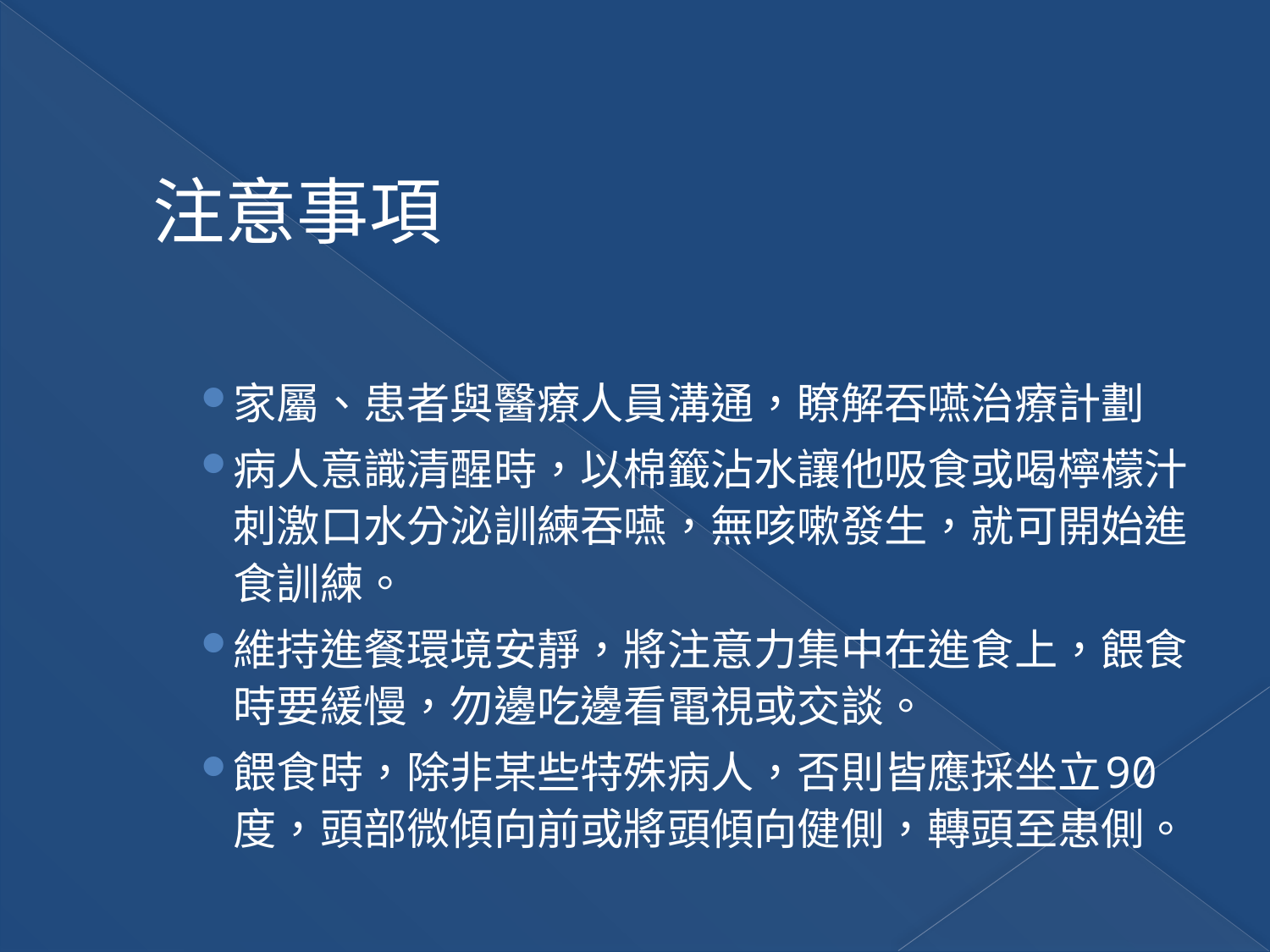

注意事項

家屬、患者與醫療人員溝通，瞭解吞嚥治療計劃
病人意識清醒時，以棉籤沾水讓他吸食或喝檸檬汁刺激口水分泌訓練吞嚥，無咳嗽發生，就可開始進食訓練。
維持進餐環境安靜，將注意力集中在進食上，餵食時要緩慢，勿邊吃邊看電視或交談。
餵食時，除非某些特殊病人，否則皆應採坐立90度，頭部微傾向前或將頭傾向健側，轉頭至患側。